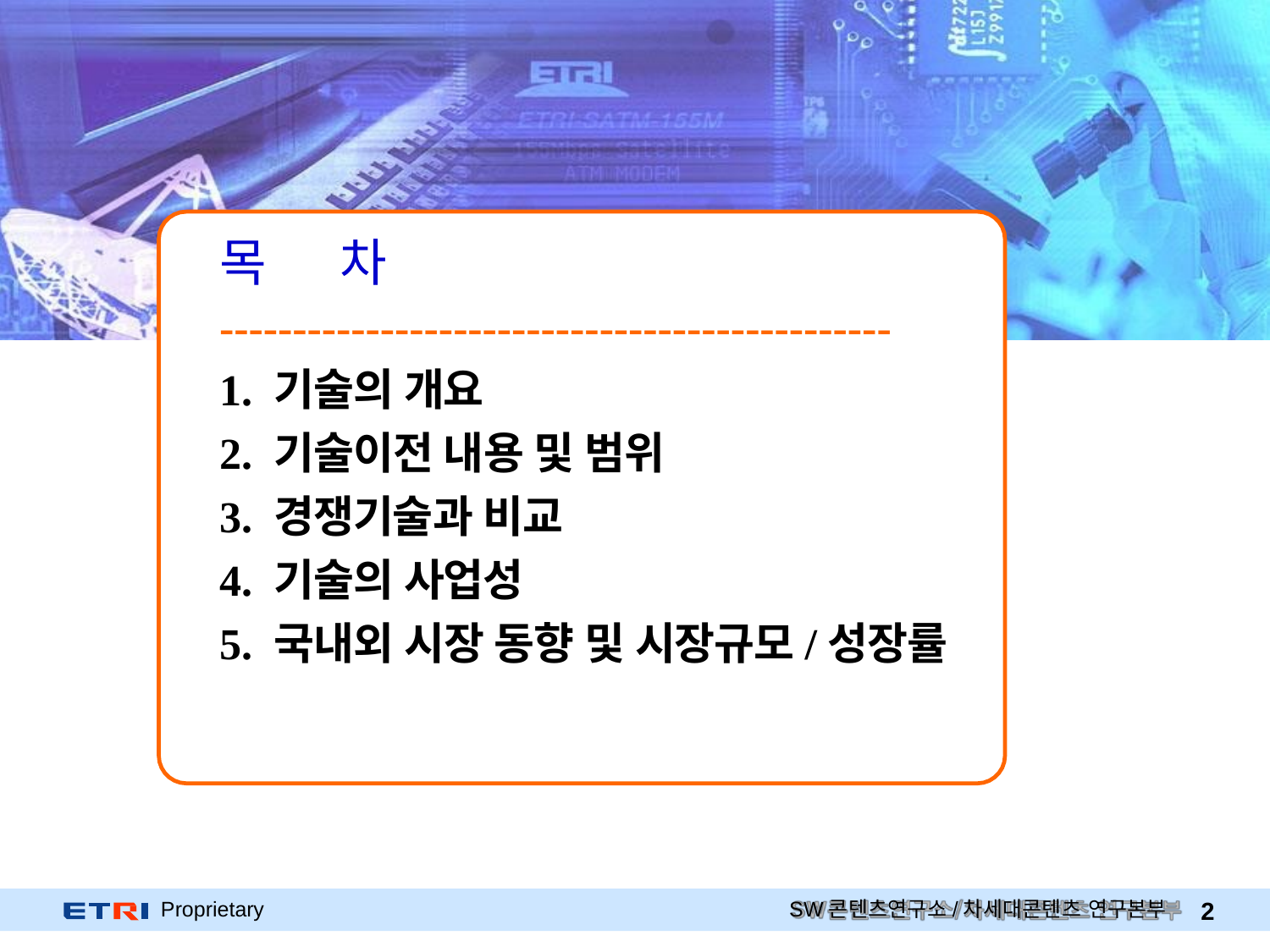

1. 기술의 개요
2. 기술이전 내용 및 범위
3. 경쟁기술과 비교
4. 기술의 사업성
5. 국내외 시장 동향 및 시장규모/성장률

목	차
# ----------------------------------------------

Proprietary
SW콘텐츠연구소/차세대콘텐츠 연구본부
2